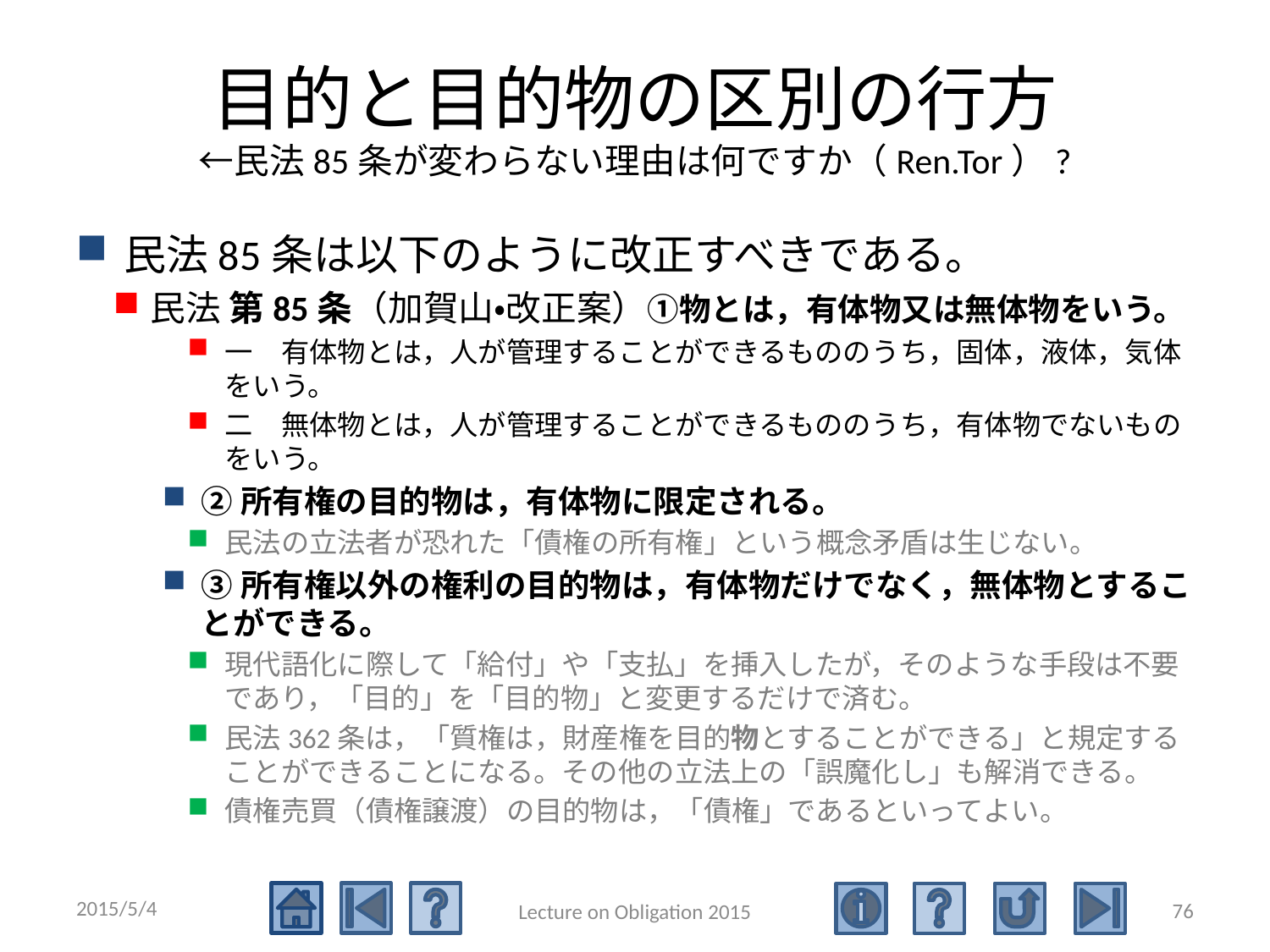

# 目的と目的物の区別の行方 ←民法85条が変わらない理由は何ですか（Ren.Tor）?
民法85条は以下のように改正すべきである。
民法 第85条（加賀山・改正案）①物とは，有体物又は無体物をいう。
一　有体物とは，人が管理することができるもののうち，固体，液体，気体をいう。
二　無体物とは，人が管理することができるもののうち，有体物でないものをいう。
②所有権の目的物は，有体物に限定される。
民法の立法者が恐れた「債権の所有権」という概念矛盾は生じない。
③所有権以外の権利の目的物は，有体物だけでなく，無体物とすることができる。
現代語化に際して「給付」や「支払」を挿入したが，そのような手段は不要であり，「目的」を「目的物」と変更するだけで済む。
民法362条は，「質権は，財産権を目的物とすることができる」と規定することができることになる。その他の立法上の「誤魔化し」も解消できる。
債権売買（債権譲渡）の目的物は，「債権」であるといってよい。
2015/5/4
76
Lecture on Obligation 2015